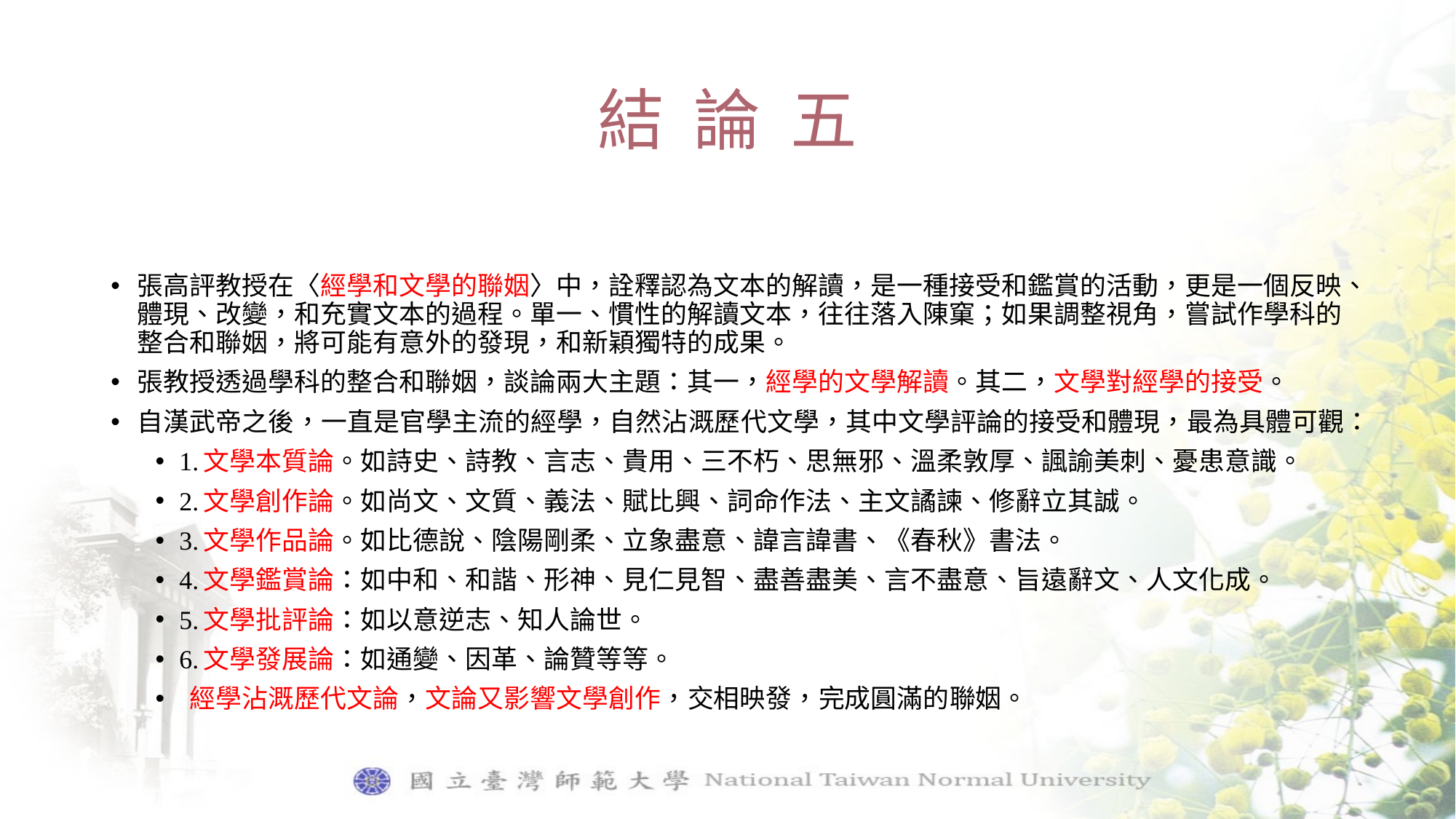

# 結  論  五

張高評教授在〈經學和文學的聯姻〉中，詮釋認為文本的解讀，是一種接受和鑑賞的活動，更是一個反映、體現、改變，和充實文本的過程。單一、慣性的解讀文本，往往落入陳窠；如果調整視角，嘗試作學科的整合和聯姻，將可能有意外的發現，和新穎獨特的成果。
張教授透過學科的整合和聯姻，談論兩大主題：其一，經學的文學解讀。其二，文學對經學的接受。
自漢武帝之後，一直是官學主流的經學，自然沾溉歷代文學，其中文學評論的接受和體現，最為具體可觀：
1.文學本質論。如詩史、詩教、言志、貴用、三不朽、思無邪、溫柔敦厚、諷諭美刺、憂患意識。
2.文學創作論。如尚文、文質、義法、賦比興、詞命作法、主文譎諫、修辭立其誠。
3.文學作品論。如比德說、陰陽剛柔、立象盡意、諱言諱書、《春秋》書法。
4.文學鑑賞論：如中和、和諧、形神、見仁見智、盡善盡美、言不盡意、旨遠辭文、人文化成。
5.文學批評論：如以意逆志、知人論世。
6.文學發展論：如通變、因革、論贊等等。
 經學沾溉歷代文論，文論又影響文學創作，交相映發，完成圓滿的聯姻。